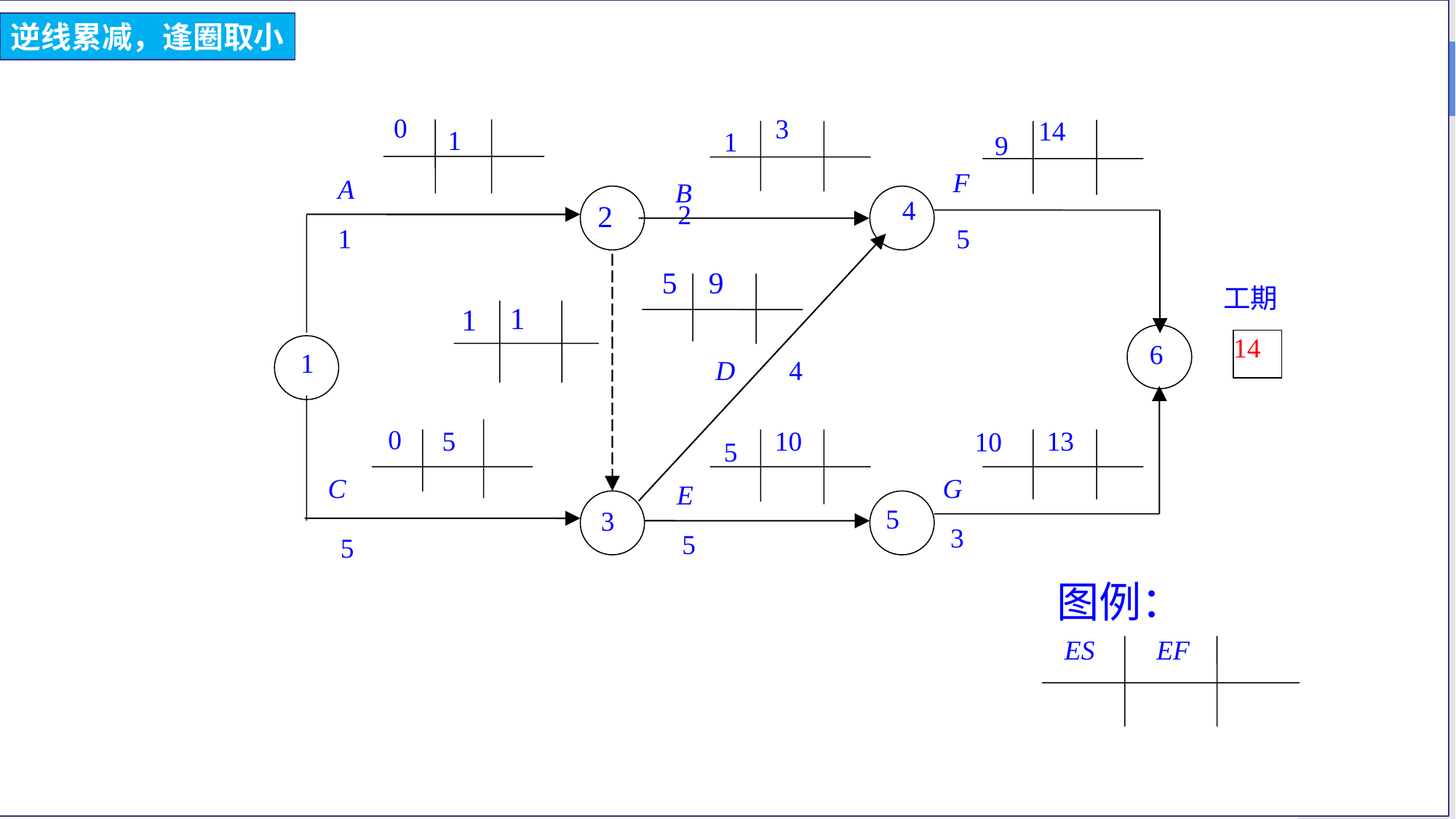

逆线累减，逢圈取小
#
 0
3
14

1
1
9

F
A
B

4
2
2

1
5

6
1
D
4

C
G
E

5
3

3
5
5
5
9
工期
14
1
1
 0
 5
10
13
10
5
图例：
ES
EF

6